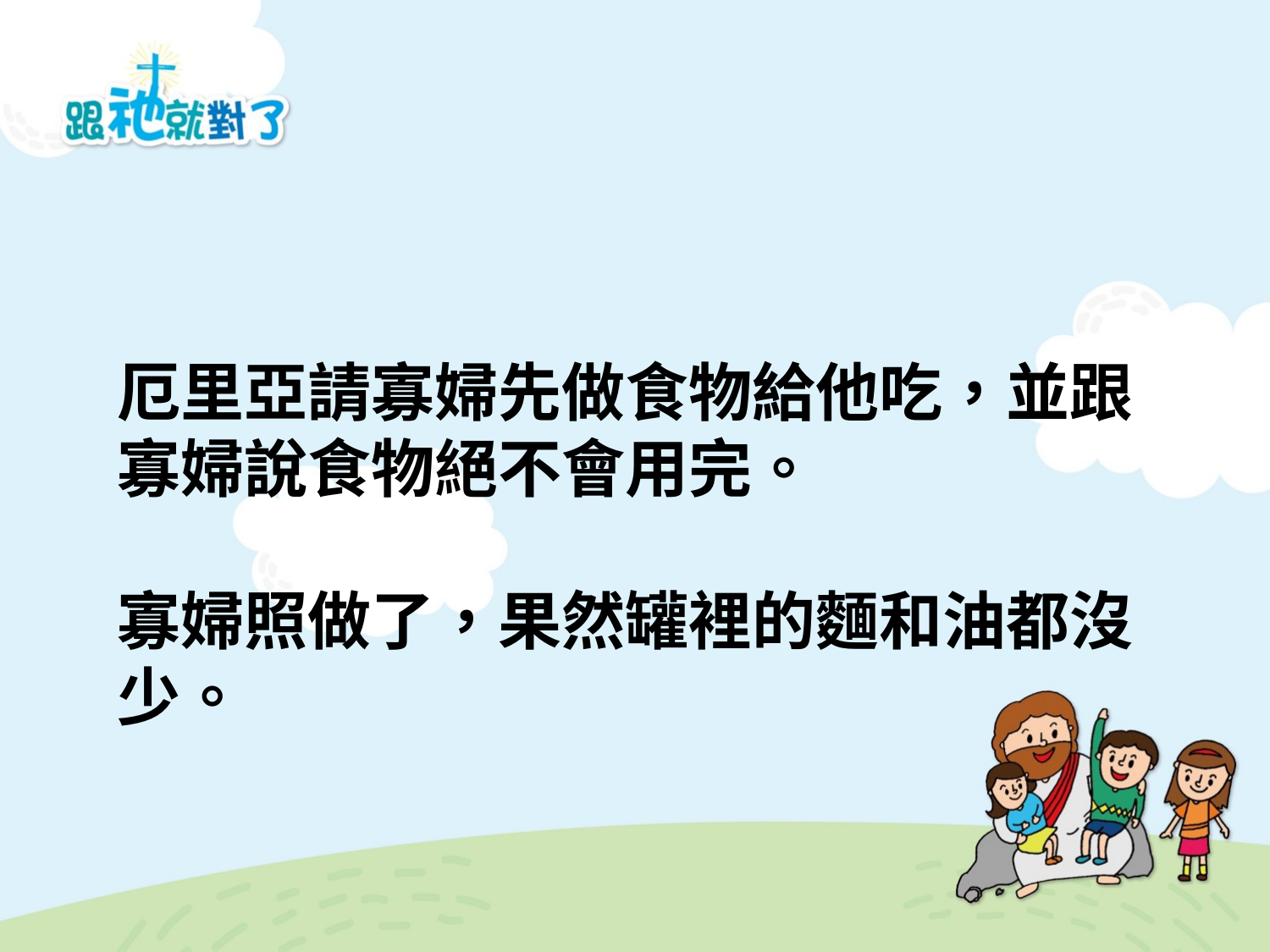

厄里亞請寡婦先做食物給他吃，並跟寡婦說食物絕不會用完。

寡婦照做了，果然罐裡的麵和油都沒少。